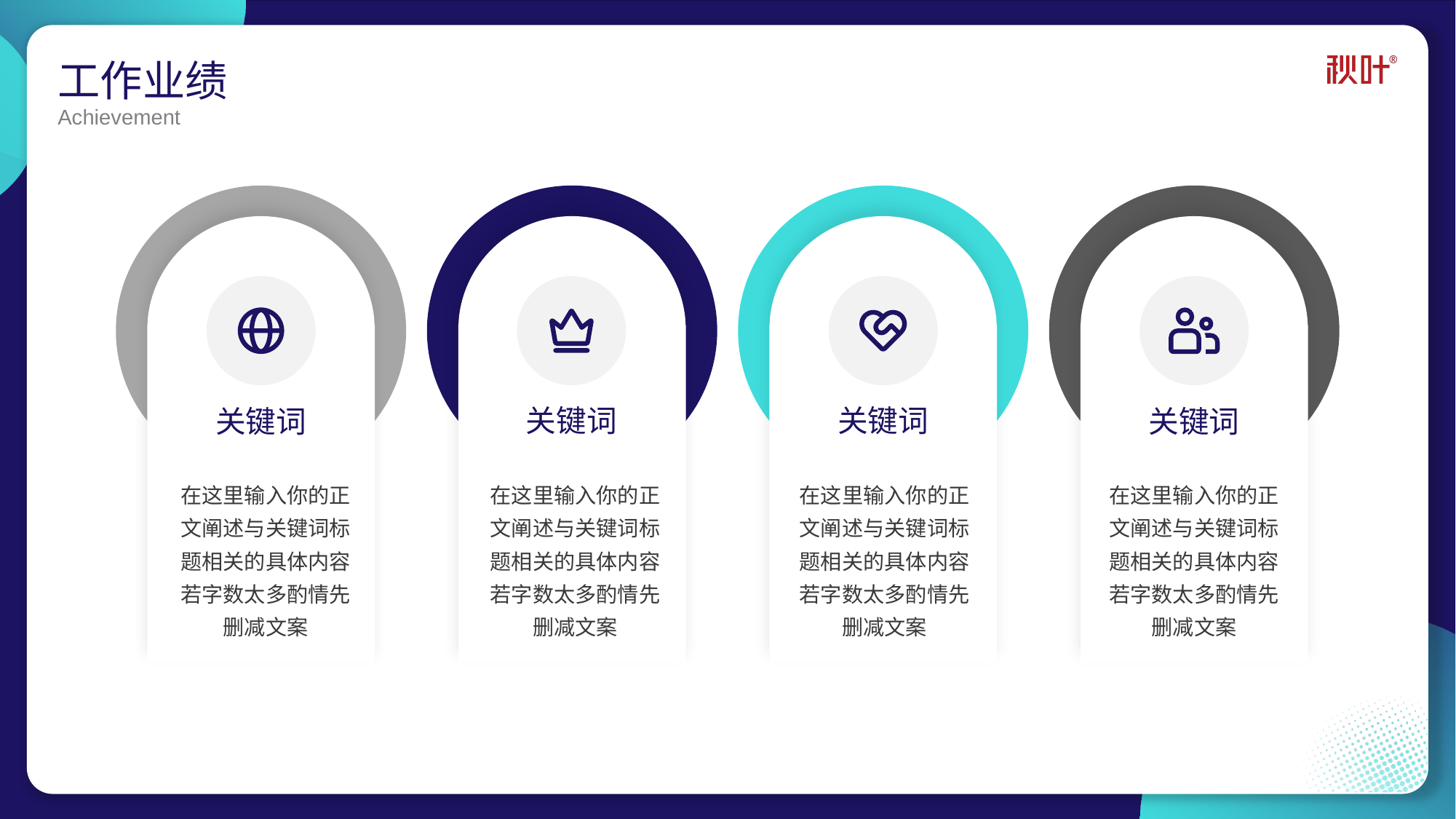

# 工作业绩
Achievement

关键词
关键词
关键词
关键词
在这里输入你的正文阐述与关键词标题相关的具体内容若字数太多酌情先删减文案
在这里输入你的正文阐述与关键词标题相关的具体内容若字数太多酌情先删减文案
在这里输入你的正文阐述与关键词标题相关的具体内容若字数太多酌情先删减文案
在这里输入你的正文阐述与关键词标题相关的具体内容若字数太多酌情先删减文案